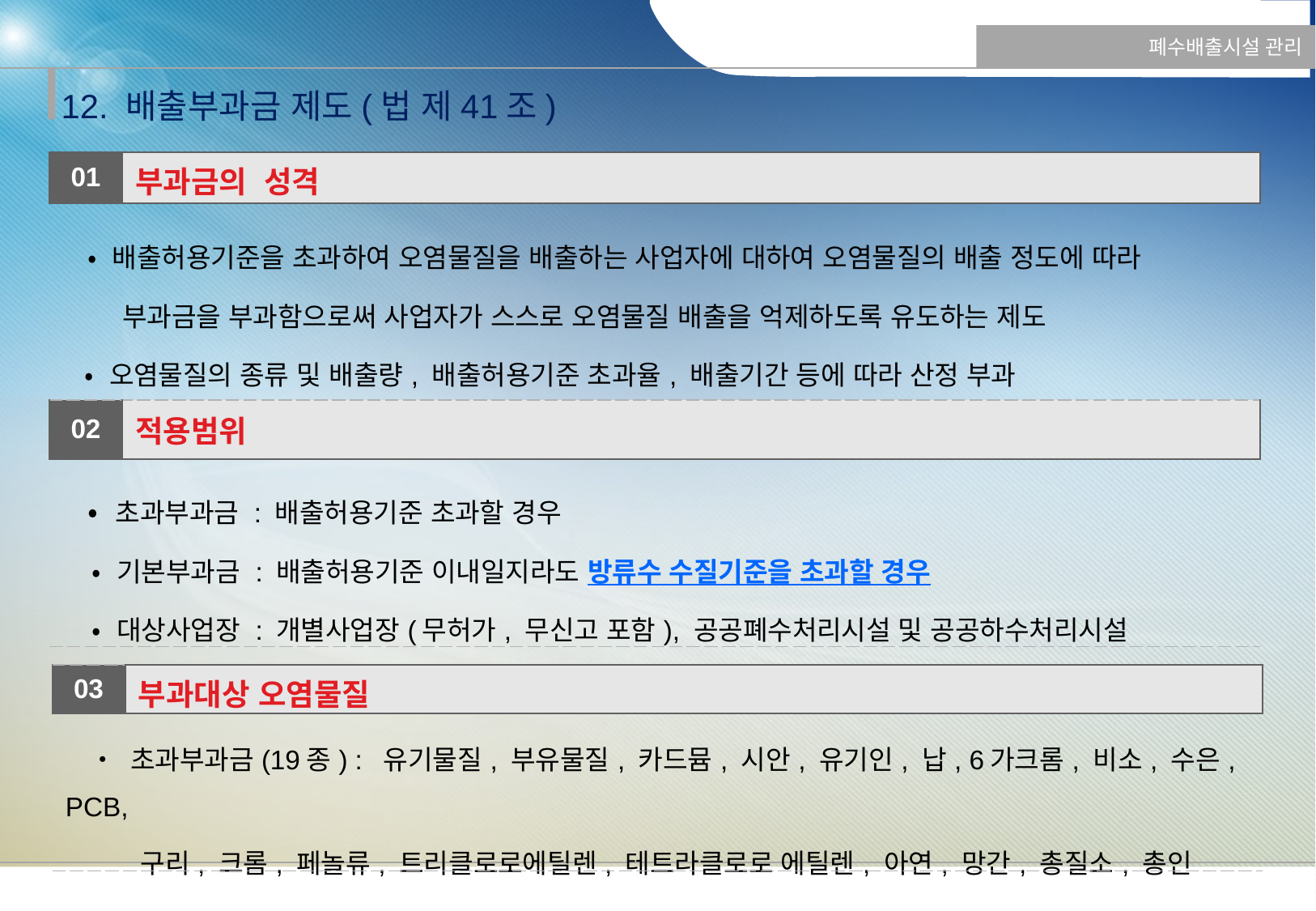

폐수배출시설 관리
12. 배출부과금 제도(법 제41조)
| 01 | 부과금의 성격 |
| --- | --- |
| • 배출허용기준을 초과하여 오염물질을 배출하는 사업자에 대하여 오염물질의 배출 정도에 따라 부과금을 부과함으로써 사업자가 스스로 오염물질 배출을 억제하도록 유도하는 제도 • 오염물질의 종류 및 배출량, 배출허용기준 초과율, 배출기간 등에 따라 산정 부과 |  |
| 02 | 적용범위 |
| • 초과부과금 : 배출허용기준 초과할 경우 • 기본부과금 : 배출허용기준 이내일지라도 방류수 수질기준을 초과할 경우 • 대상사업장 : 개별사업장(무허가, 무신고 포함), 공공폐수처리시설 및 공공하수처리시설 |  |
| 03 | 부과대상 오염물질 |
| --- | --- |
| • 초과부과금(19종) : 유기물질, 부유물질, 카드뮴, 시안, 유기인, 납, 6가크롬, 비소, 수은, PCB, 구리, 크롬, 페놀류, 트리클로로에틸렌, 테트라클로로 에틸렌, 아연, 망간, 총질소, 총인 |  |